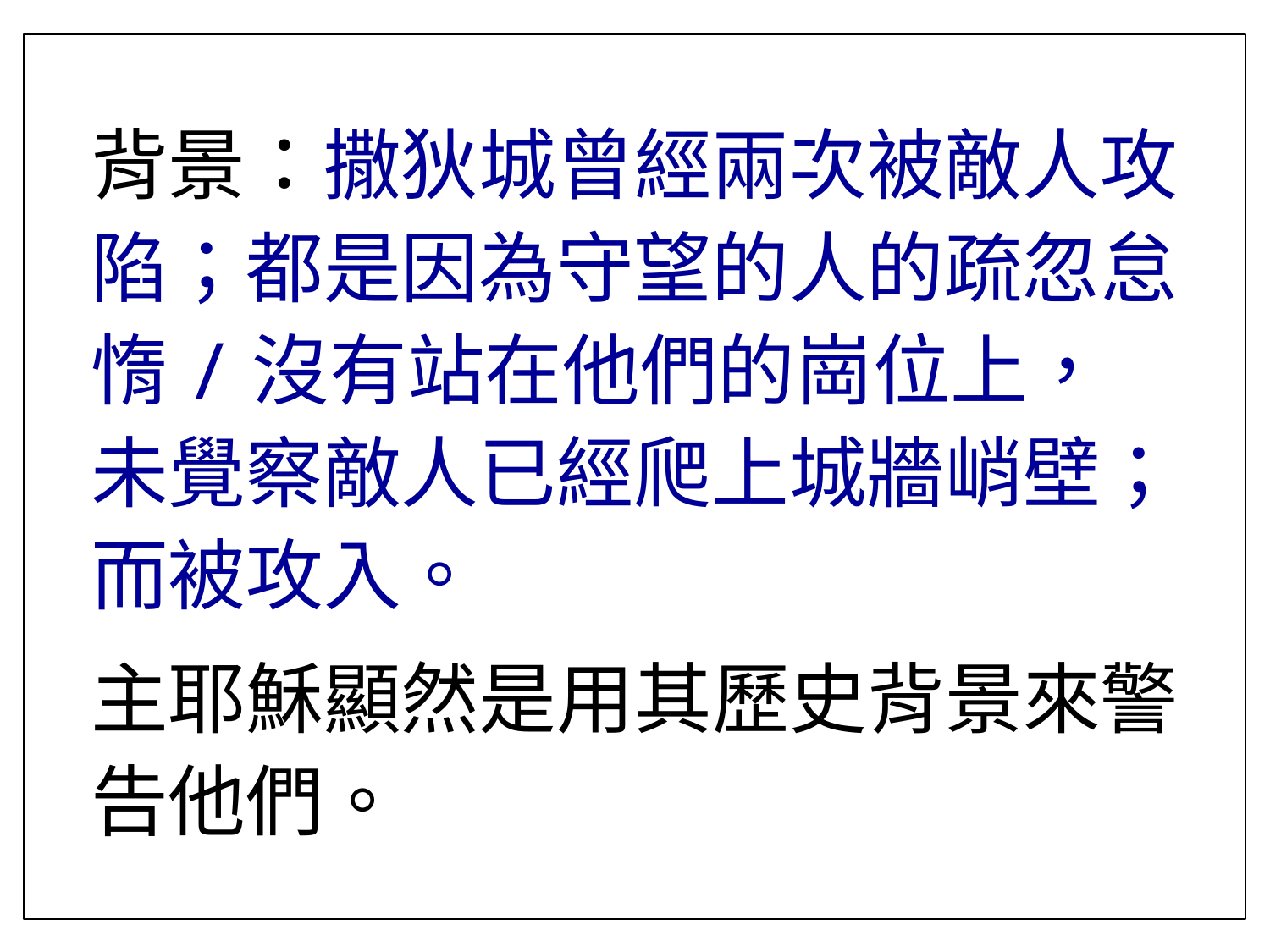

背景：撒狄城曾經兩次被敵人攻陷；都是因為守望的人的疏忽怠惰/沒有站在他們的崗位上，未覺察敵人已經爬上城牆峭壁；而被攻入。
主耶穌顯然是用其歷史背景來警告他們。